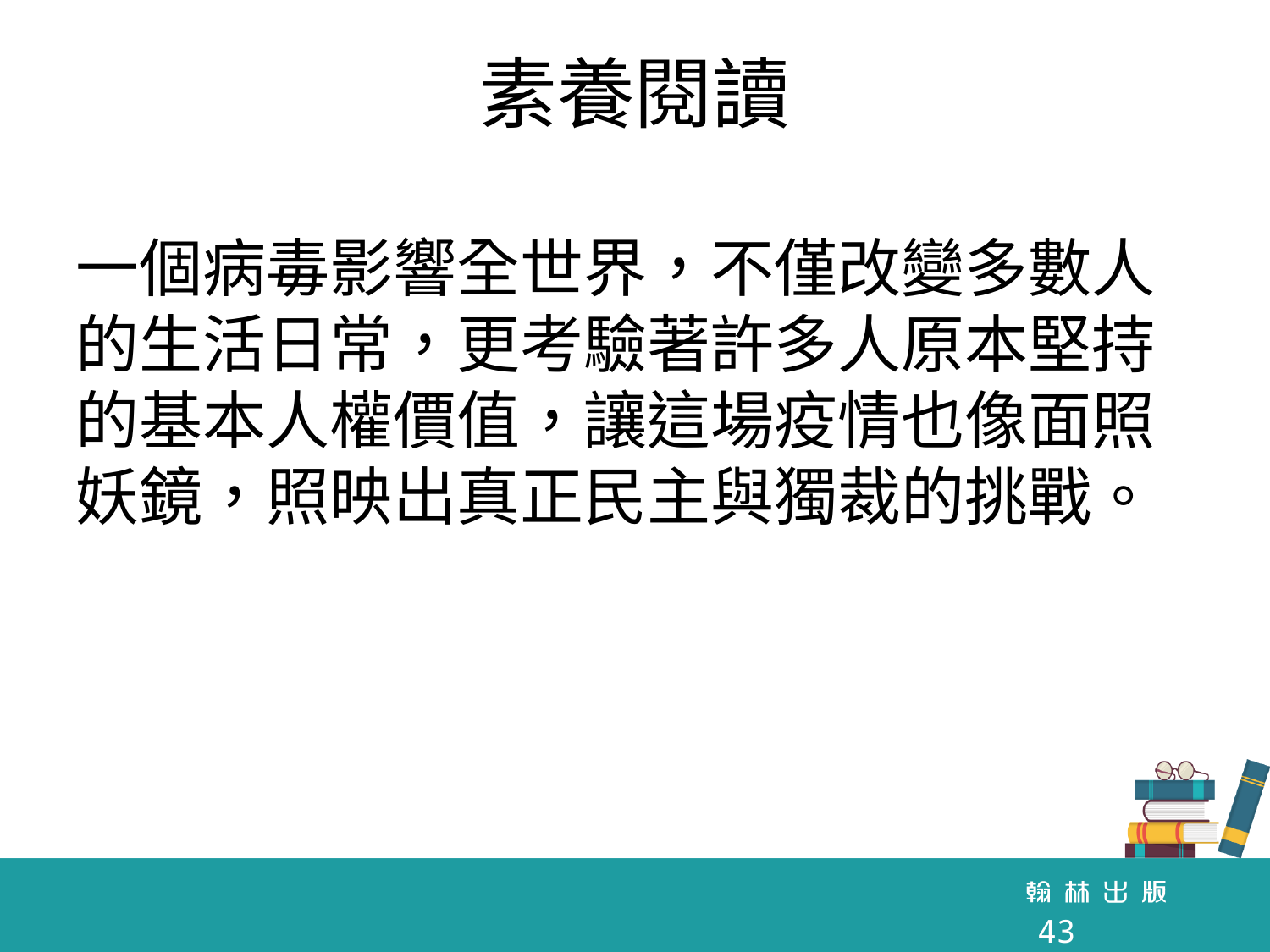

# 素養閱讀
一個病毒影響全世界，不僅改變多數人的生活日常，更考驗著許多人原本堅持的基本人權價值，讓這場疫情也像面照妖鏡，照映出真正民主與獨裁的挑戰。
43